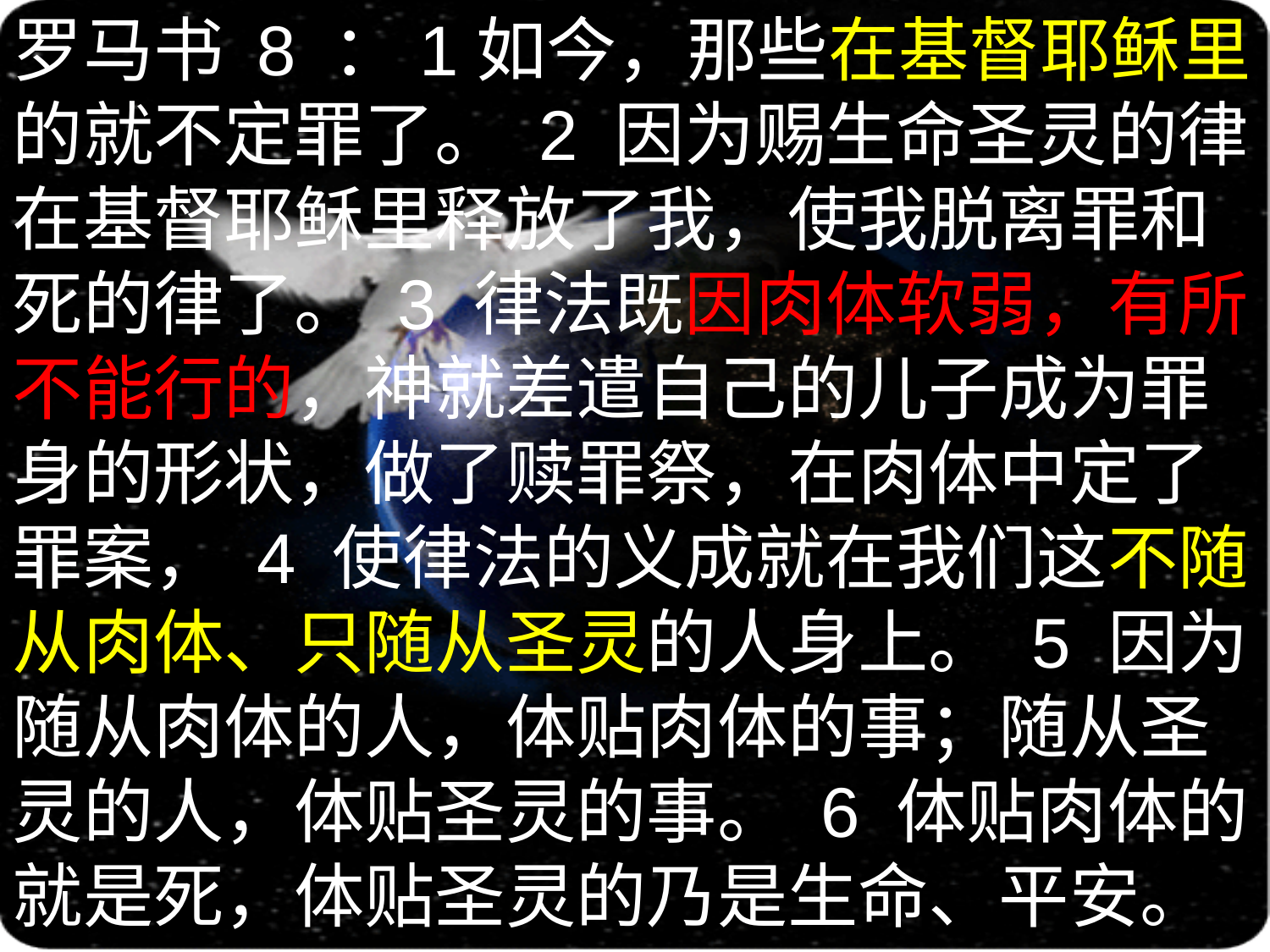

罗马书 8 ：1如今，那些在基督耶稣里的就不定罪了。 2 因为赐生命圣灵的律在基督耶稣里释放了我，使我脱离罪和死的律了。 3 律法既因肉体软弱，有所不能行的，神就差遣自己的儿子成为罪身的形状，做了赎罪祭，在肉体中定了罪案， 4 使律法的义成就在我们这不随从肉体、只随从圣灵的人身上。 5 因为随从肉体的人，体贴肉体的事；随从圣灵的人，体贴圣灵的事。 6 体贴肉体的就是死，体贴圣灵的乃是生命、平安。